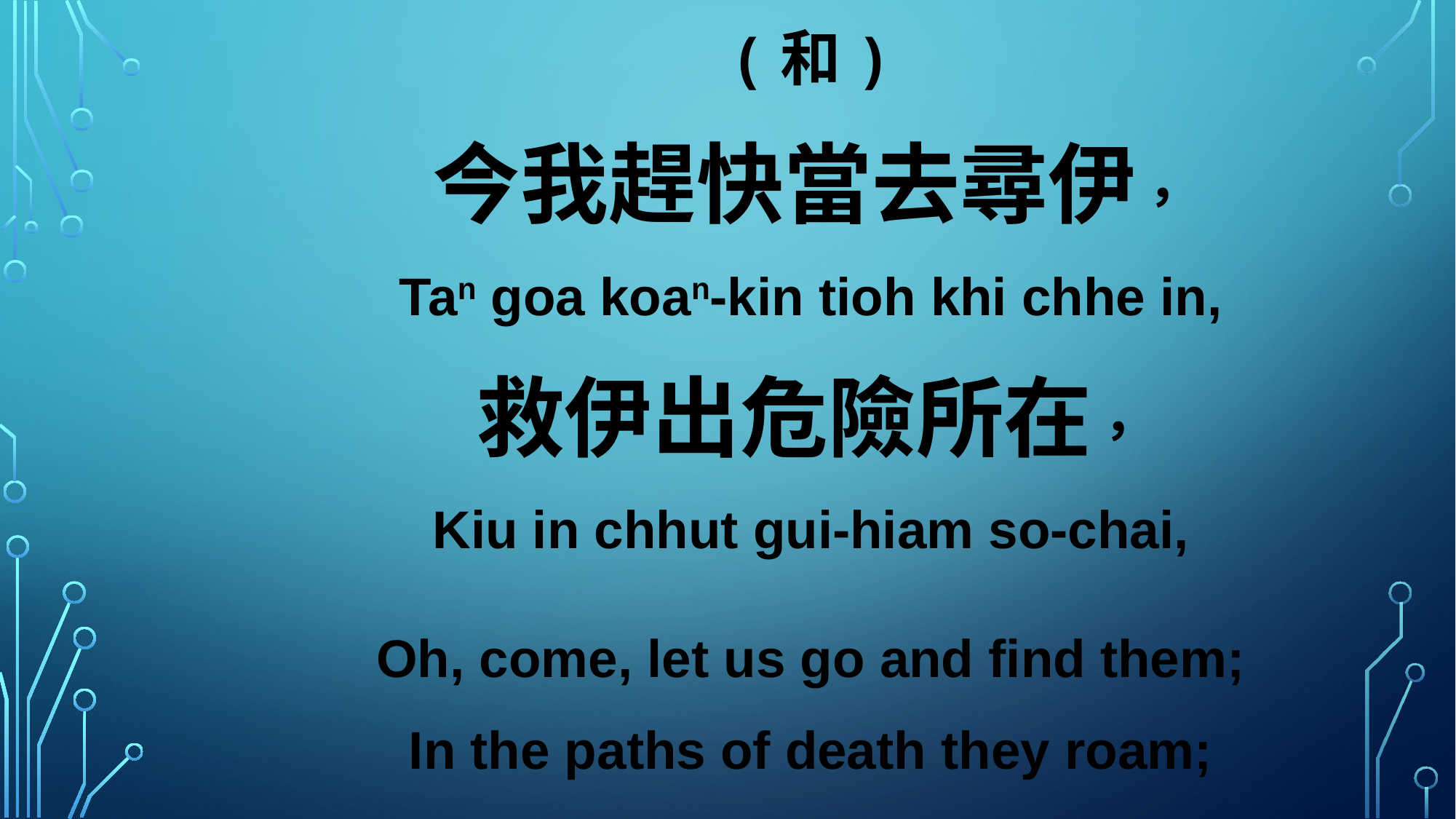

(和)
今我趕快當去尋伊，
Tan goa koan-kin tioh khi chhe in,
救伊出危險所在，
Kiu in chhut gui-hiam so-chai,

Oh, come, let us go and find them;
In the paths of death they roam;